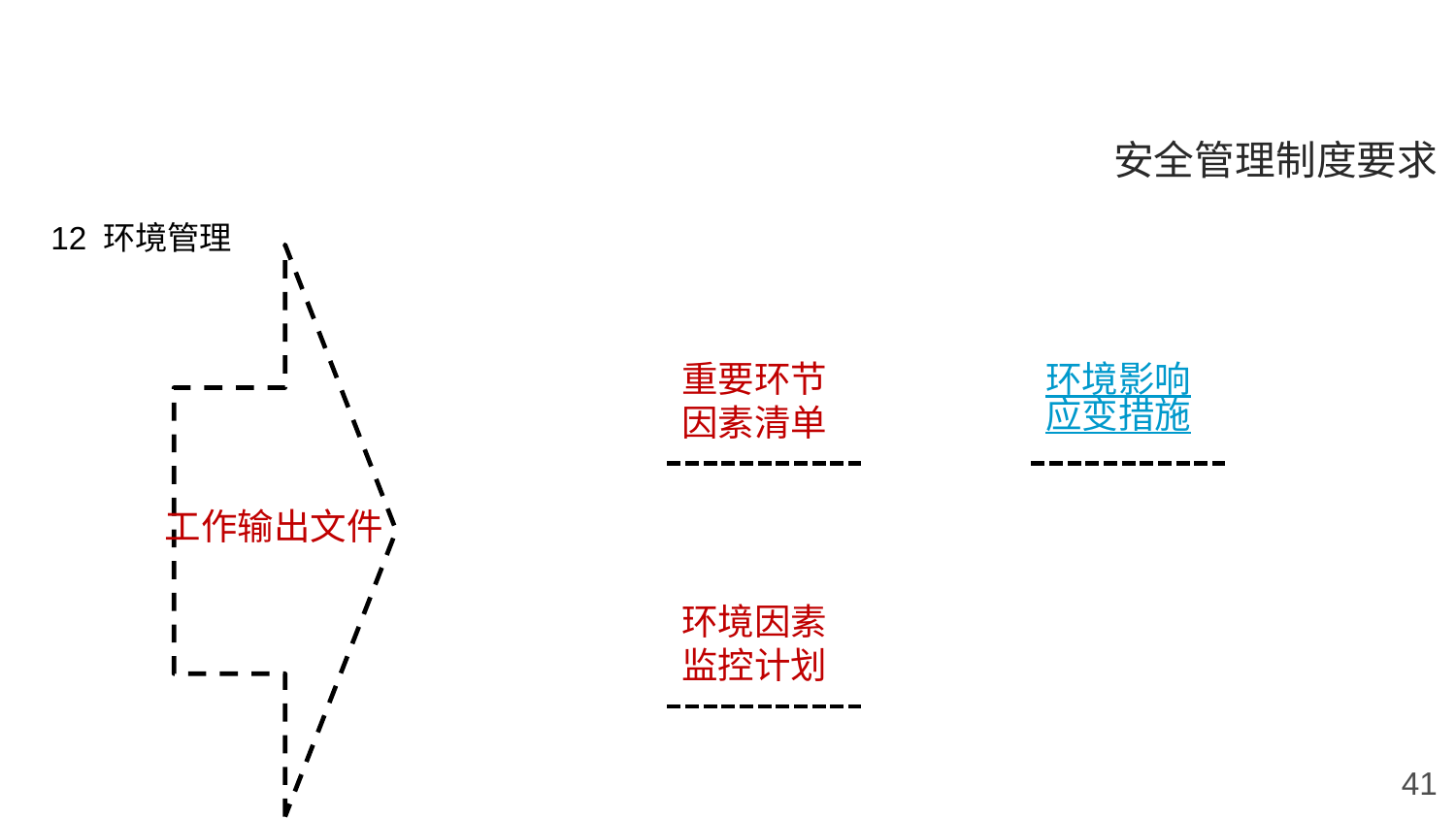

安全管理制度要求
12 环境管理

工作输出文件
重要环节因素清单
环境影响应变措施
环境因素监控计划